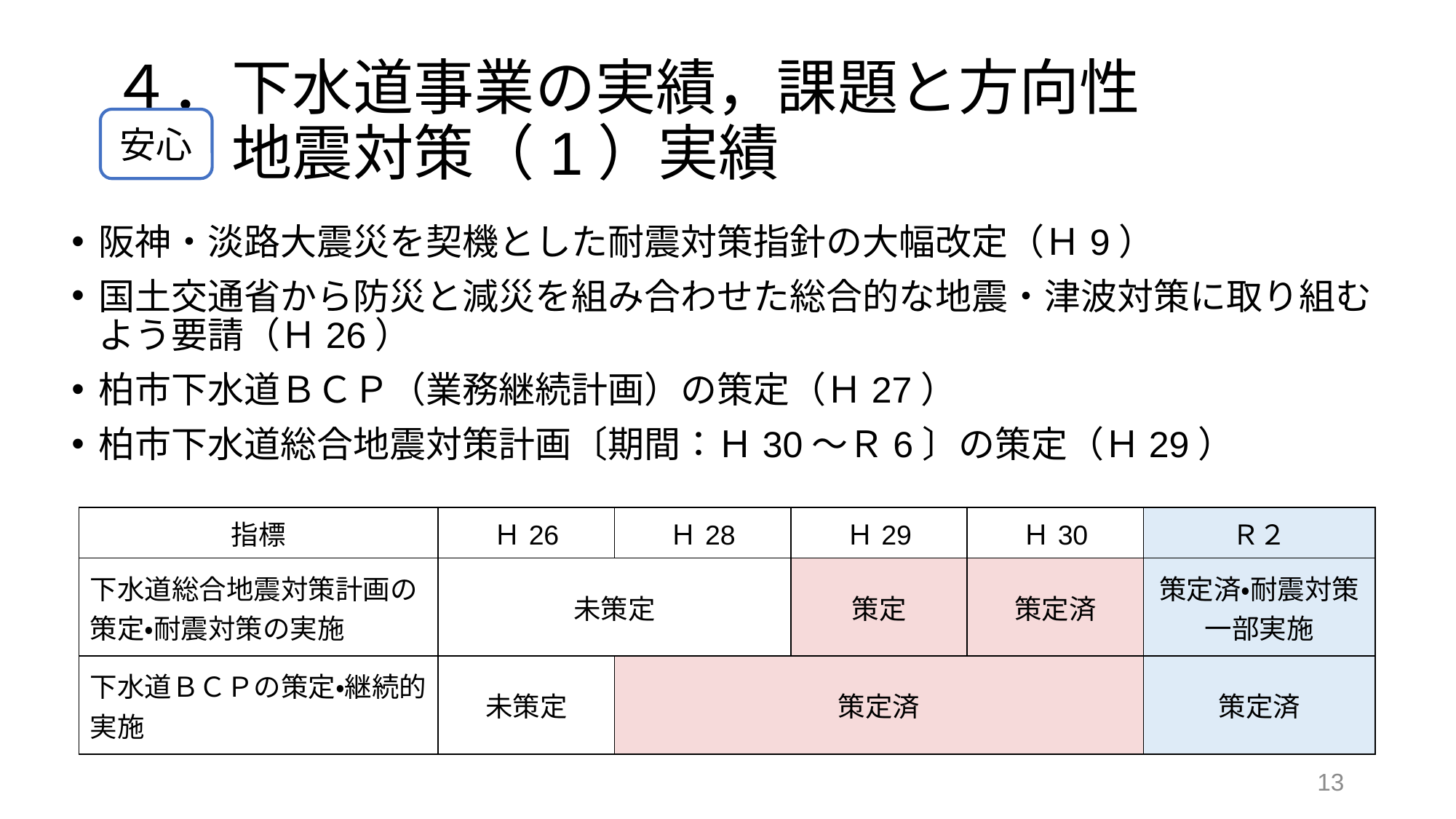

# ４．下水道事業の実績，課題と方向性 　　地震対策（1）実績
安心
阪神・淡路大震災を契機とした耐震対策指針の大幅改定（Ｈ9）
国土交通省から防災と減災を組み合わせた総合的な地震・津波対策に取り組むよう要請（Ｈ26）
柏市下水道ＢＣＰ（業務継続計画）の策定（Ｈ27）
柏市下水道総合地震対策計画〔期間：Ｈ30～Ｒ6〕の策定（Ｈ29）
| 指標 | Ｈ26 | Ｈ28 | Ｈ29 | Ｈ30 | Ｒ２ |
| --- | --- | --- | --- | --- | --- |
| 下水道総合地震対策計画の策定・耐震対策の実施 | 未策定 |  | 策定 | 策定済 | 策定済・耐震対策一部実施 |
| 下水道ＢＣＰの策定・継続的実施 | 未策定 | 策定済 |  |  | 策定済 |
13